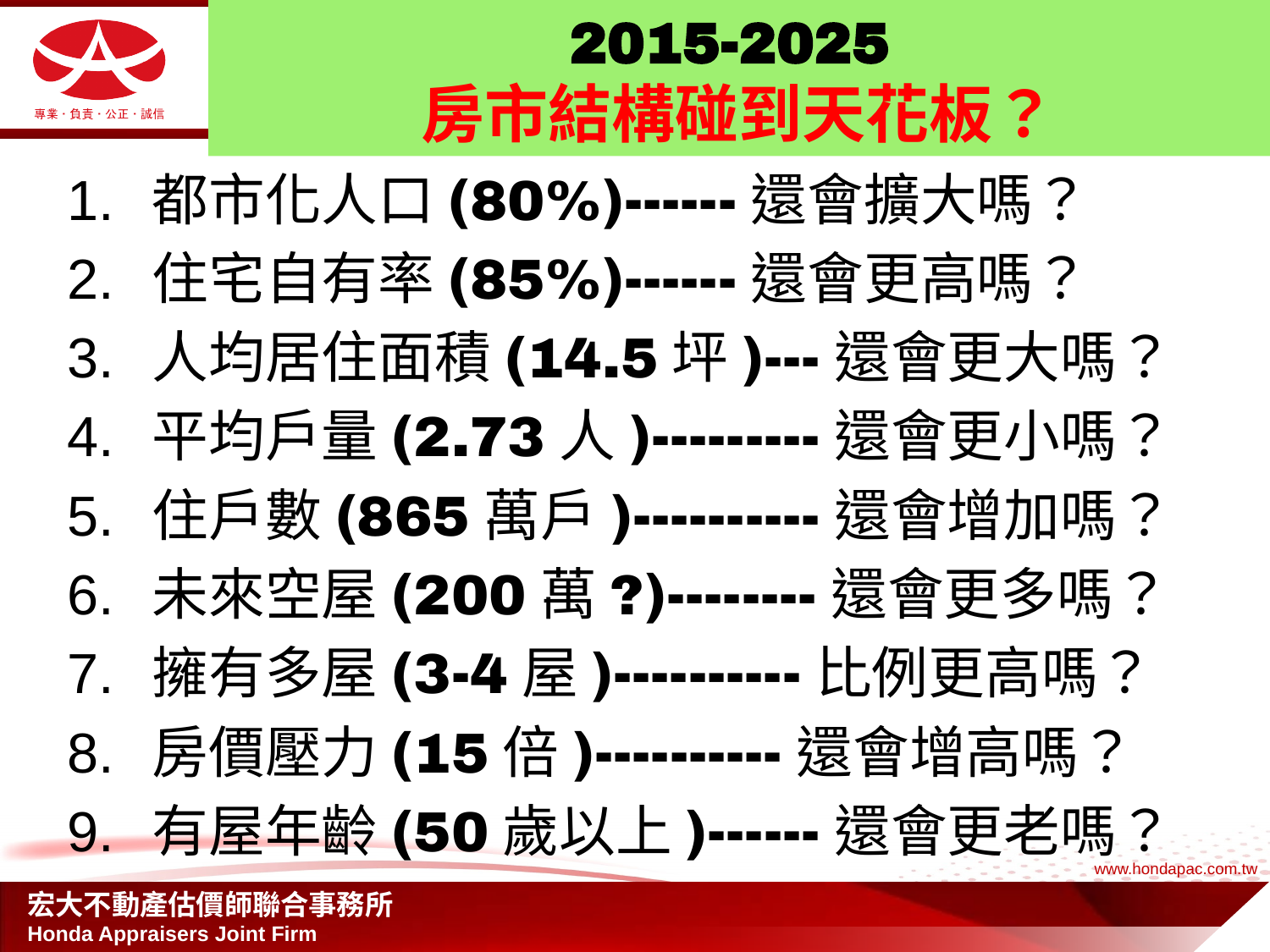

# 2015-2025 房市結構碰到天花板？
都市化人口(80%)------還會擴大嗎？
住宅自有率(85%)------還會更高嗎？
人均居住面積(14.5坪)---還會更大嗎？
平均戶量(2.73人)---------還會更小嗎？
住戶數(865萬戶)----------還會增加嗎？
未來空屋(200萬?)--------還會更多嗎？
擁有多屋(3-4屋)----------比例更高嗎？
房價壓力(15倍)----------還會增高嗎？
有屋年齡(50歲以上)------還會更老嗎？